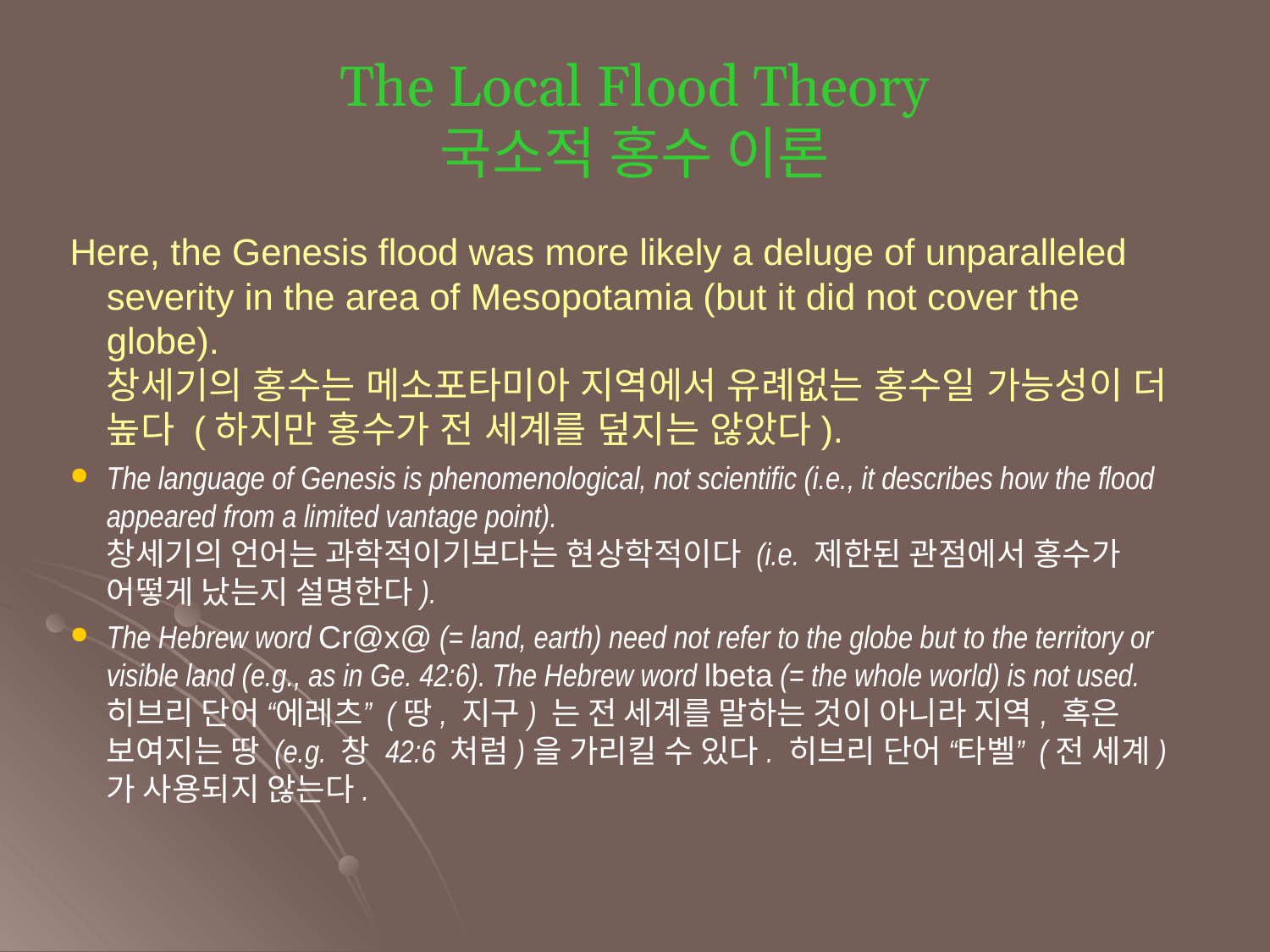

Here, the Genesis flood was more likely a deluge of unparalleled severity in the area of Mesopotamia (but it did not cover the globe).
창세기의 홍수는 메소포타미아 지역에서 유례없는 홍수일 가능성이 더 높다 (하지만 홍수가 전 세계를 덮지는 않았다).
The language of Genesis is phenomenological, not scientific (i.e., it describes how the flood appeared from a limited vantage point).
창세기의 언어는 과학적이기보다는 현상학적이다 (i.e. 제한된 관점에서 홍수가 어떻게 났는지 설명한다).
The Hebrew word Cr@x@ (= land, earth) need not refer to the globe but to the territory or visible land (e.g., as in Ge. 42:6). The Hebrew word lbeta (= the whole world) is not used.
히브리 단어 “에레츠” (땅, 지구) 는 전 세계를 말하는 것이 아니라 지역, 혹은 보여지는 땅 (e.g. 창 42:6 처럼)을 가리킬 수 있다. 히브리 단어 “타벨” (전 세계)가 사용되지 않는다.
The Local Flood Theory
국소적 홍수 이론